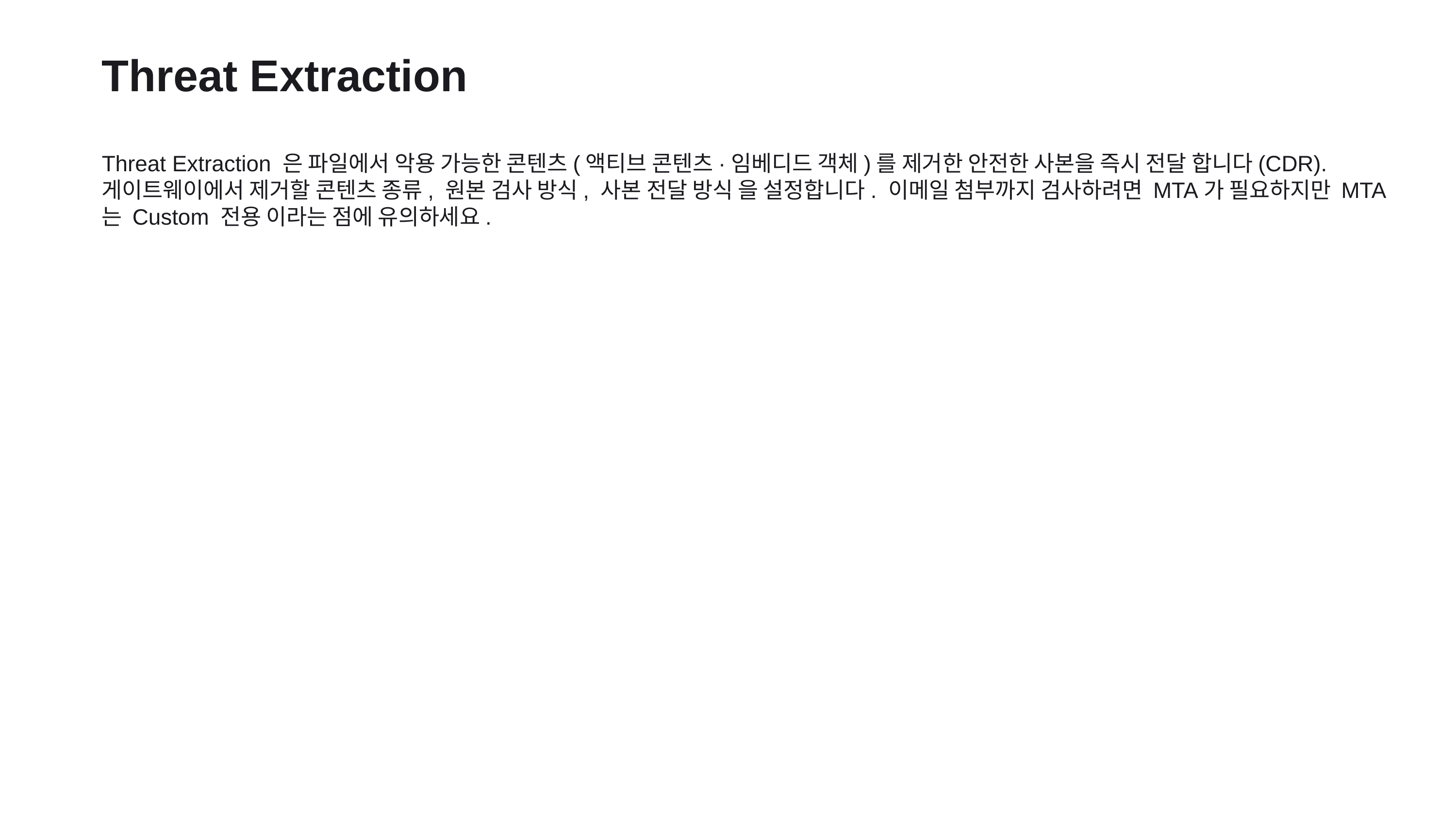

Threat Extraction
Threat Extraction 은 파일에서 악용 가능한 콘텐츠(액티브 콘텐츠·임베디드 객체)를 제거한 안전한 사본을 즉시 전달 합니다(CDR). 게이트웨이에서 제거할 콘텐츠 종류, 원본 검사 방식, 사본 전달 방식 을 설정합니다. 이메일 첨부까지 검사하려면 MTA가 필요하지만 MTA는 Custom 전용 이라는 점에 유의하세요.